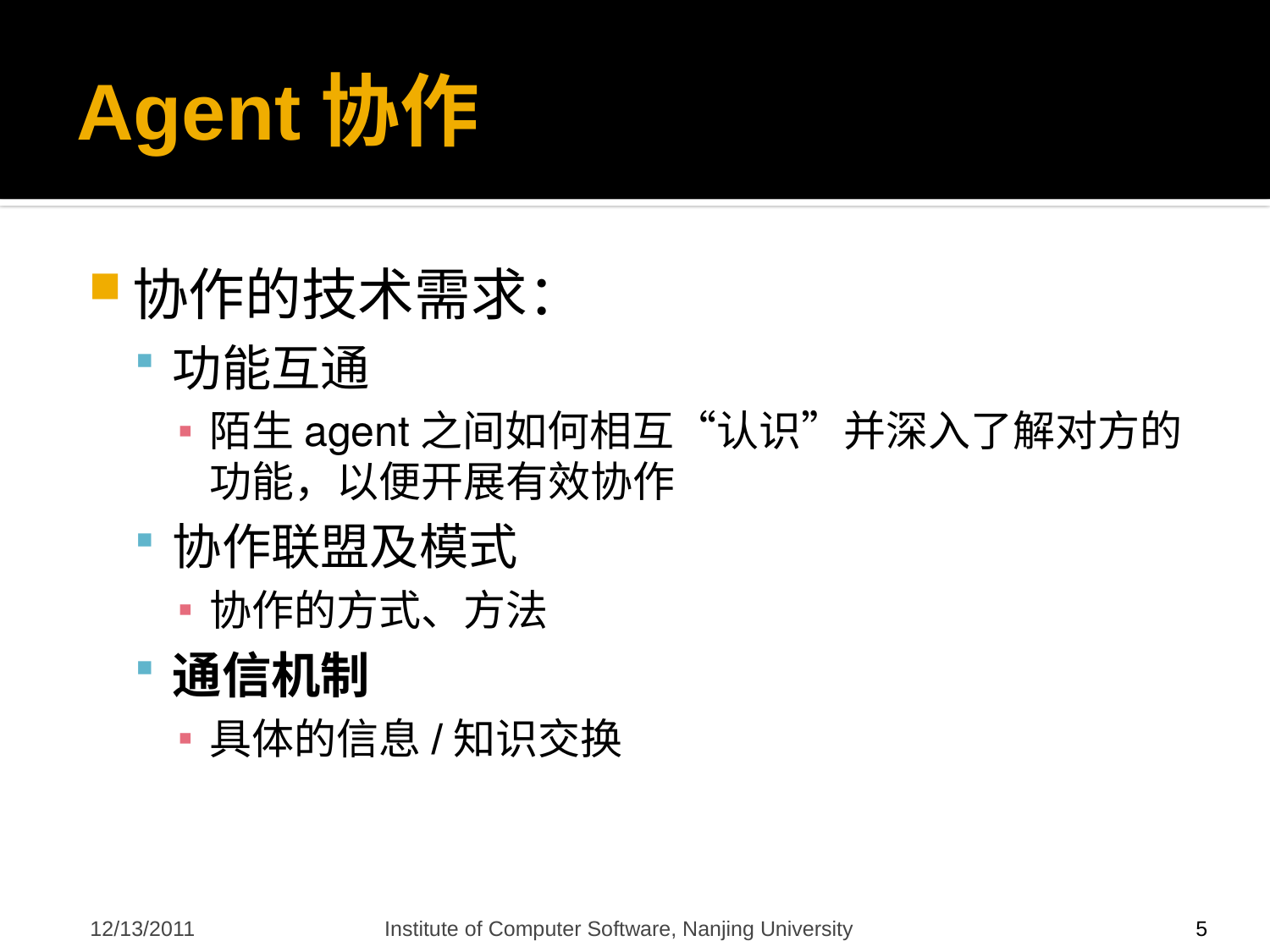

# Agent协作
协作的技术需求：
功能互通
陌生agent之间如何相互“认识”并深入了解对方的功能，以便开展有效协作
协作联盟及模式
协作的方式、方法
通信机制
具体的信息/知识交换
12/13/2011
Institute of Computer Software, Nanjing University
5